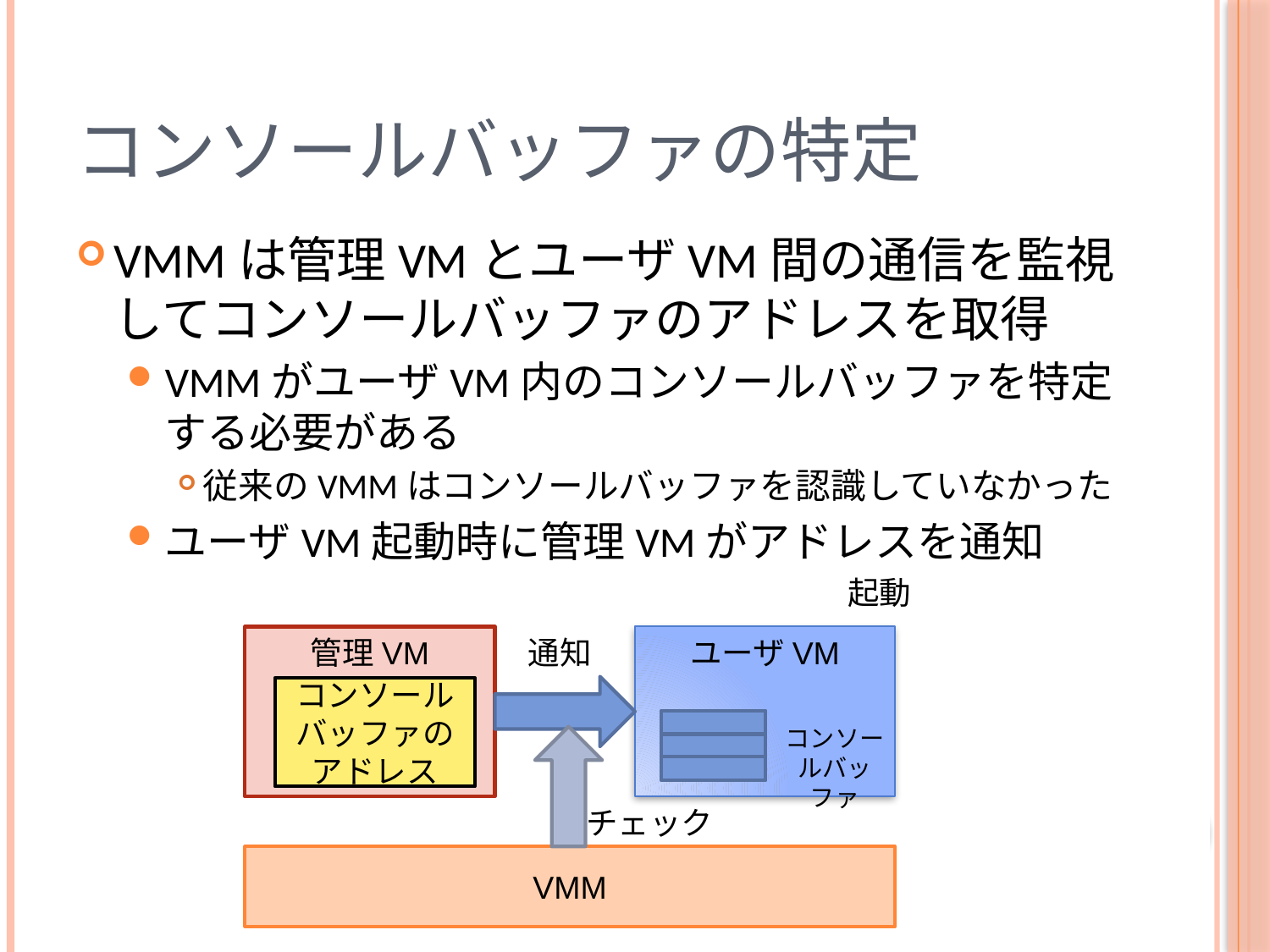

# コンソールバッファの特定
VMMは管理VMとユーザVM間の通信を監視してコンソールバッファのアドレスを取得
VMMがユーザVM内のコンソールバッファを特定する必要がある
従来のVMMはコンソールバッファを認識していなかった
ユーザVM起動時に管理VMがアドレスを通知
起動
管理VM
通知
ユーザVM

コンソールバッファの
アドレス

コンソールバッファ

チェック
VMM